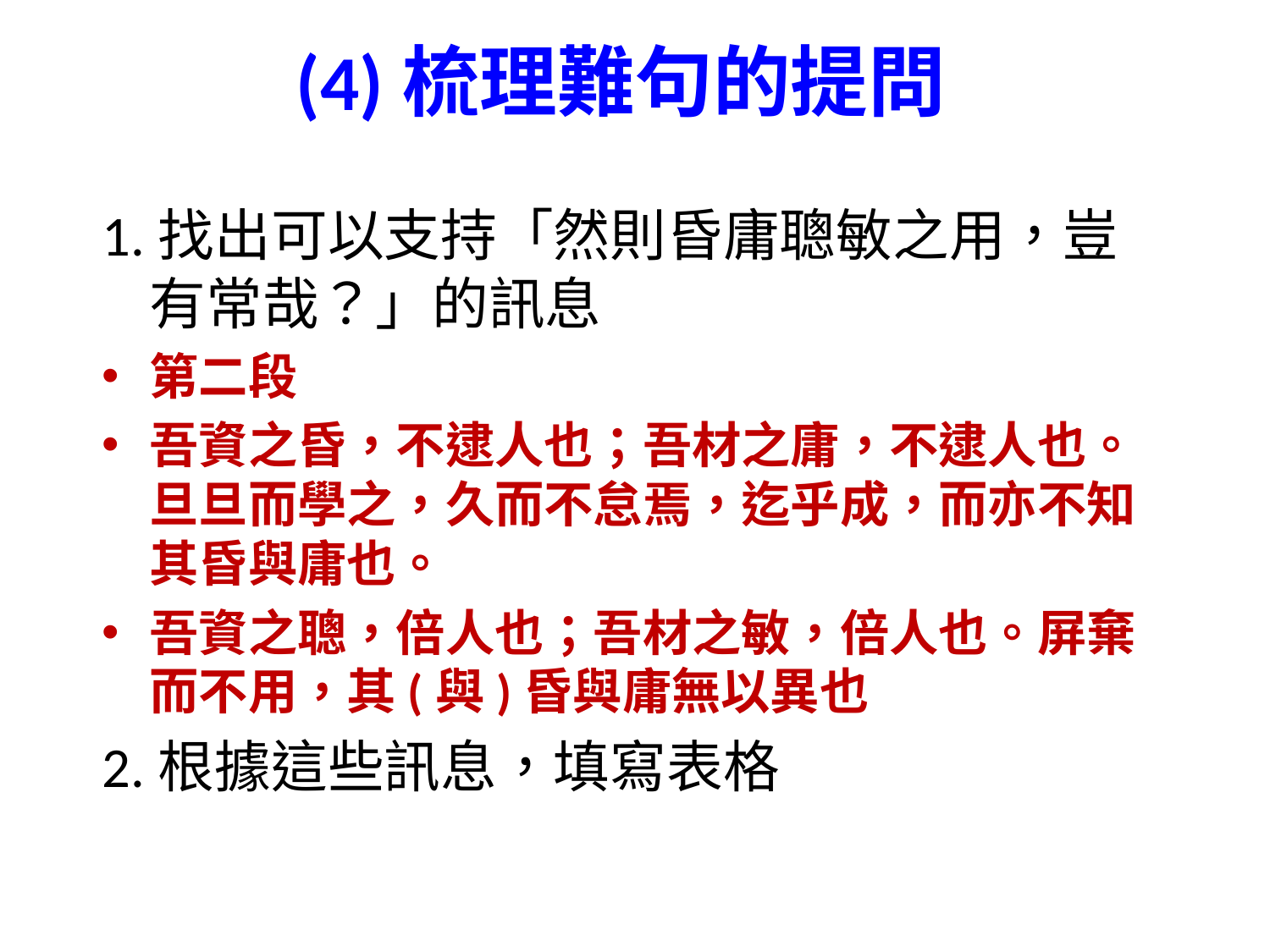

# (4)梳理難句的提問
1.找出可以支持「然則昏庸聰敏之用，豈有常哉？」的訊息
第二段
吾資之昏，不逮人也；吾材之庸，不逮人也。旦旦而學之，久而不怠焉，迄乎成，而亦不知其昏與庸也。
吾資之聰，倍人也；吾材之敏，倍人也。屏棄而不用，其(與)昏與庸無以異也
2.根據這些訊息，填寫表格